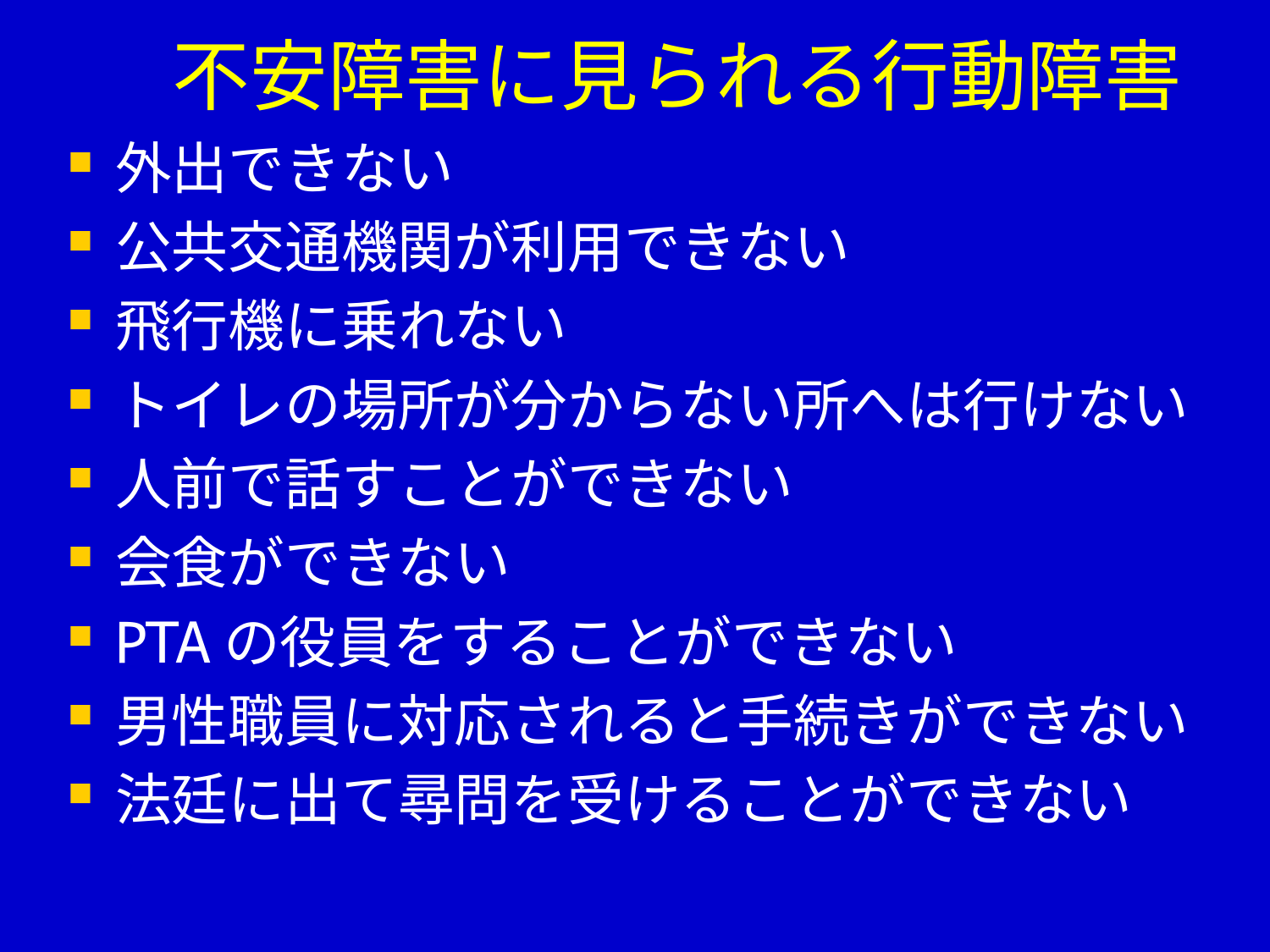

# 不安障害に見られる行動障害
外出できない
公共交通機関が利用できない
飛行機に乗れない
トイレの場所が分からない所へは行けない
人前で話すことができない
会食ができない
PTAの役員をすることができない
男性職員に対応されると手続きができない
法廷に出て尋問を受けることができない